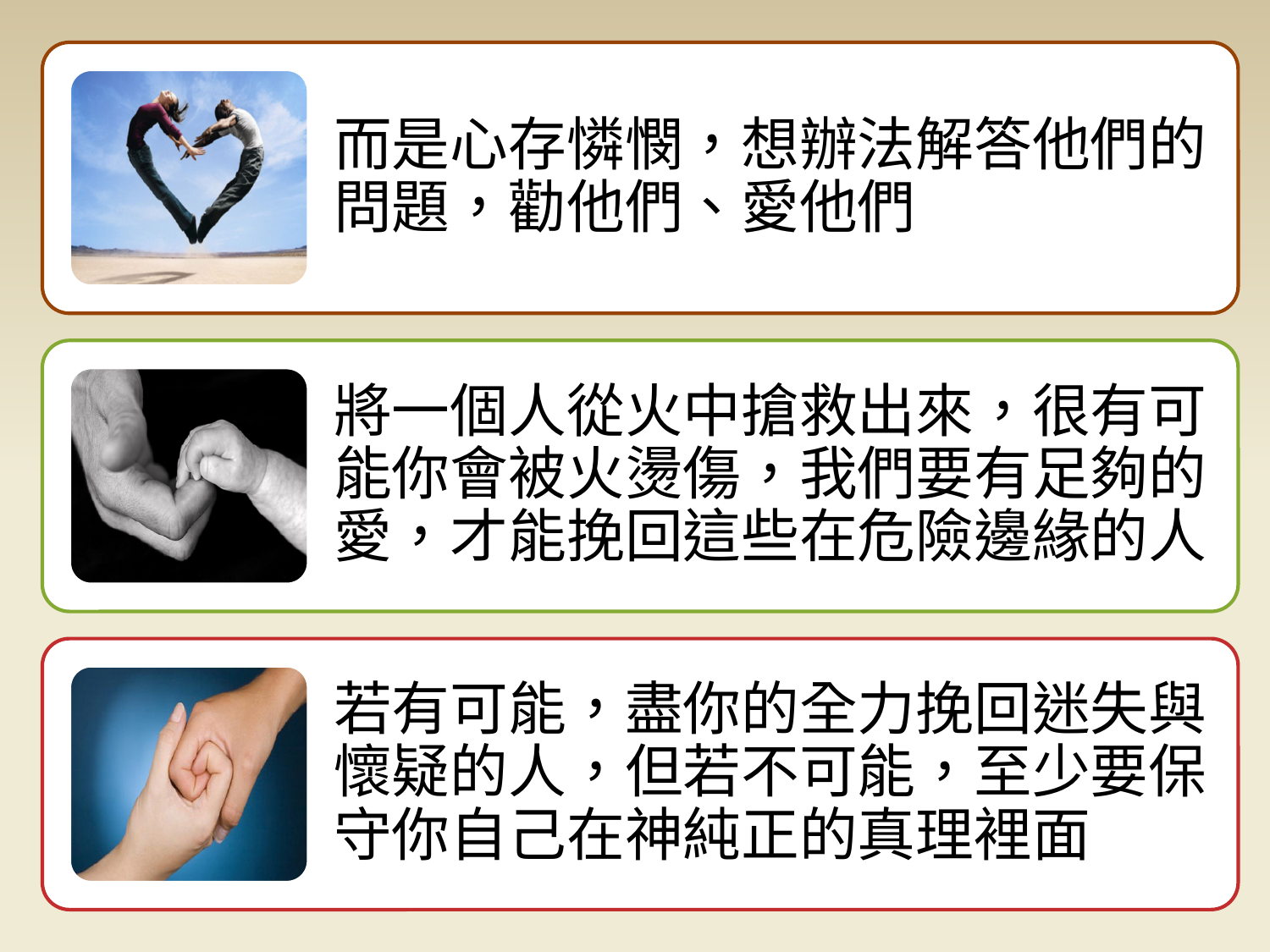

而是心存憐憫，想辦法解答他們的問題，勸他們、愛他們
將一個人從火中搶救出來，很有可能你會被火燙傷，我們要有足夠的愛，才能挽回這些在危險邊緣的人
若有可能，盡你的全力挽回迷失與懷疑的人，但若不可能，至少要保守你自己在神純正的真理裡面